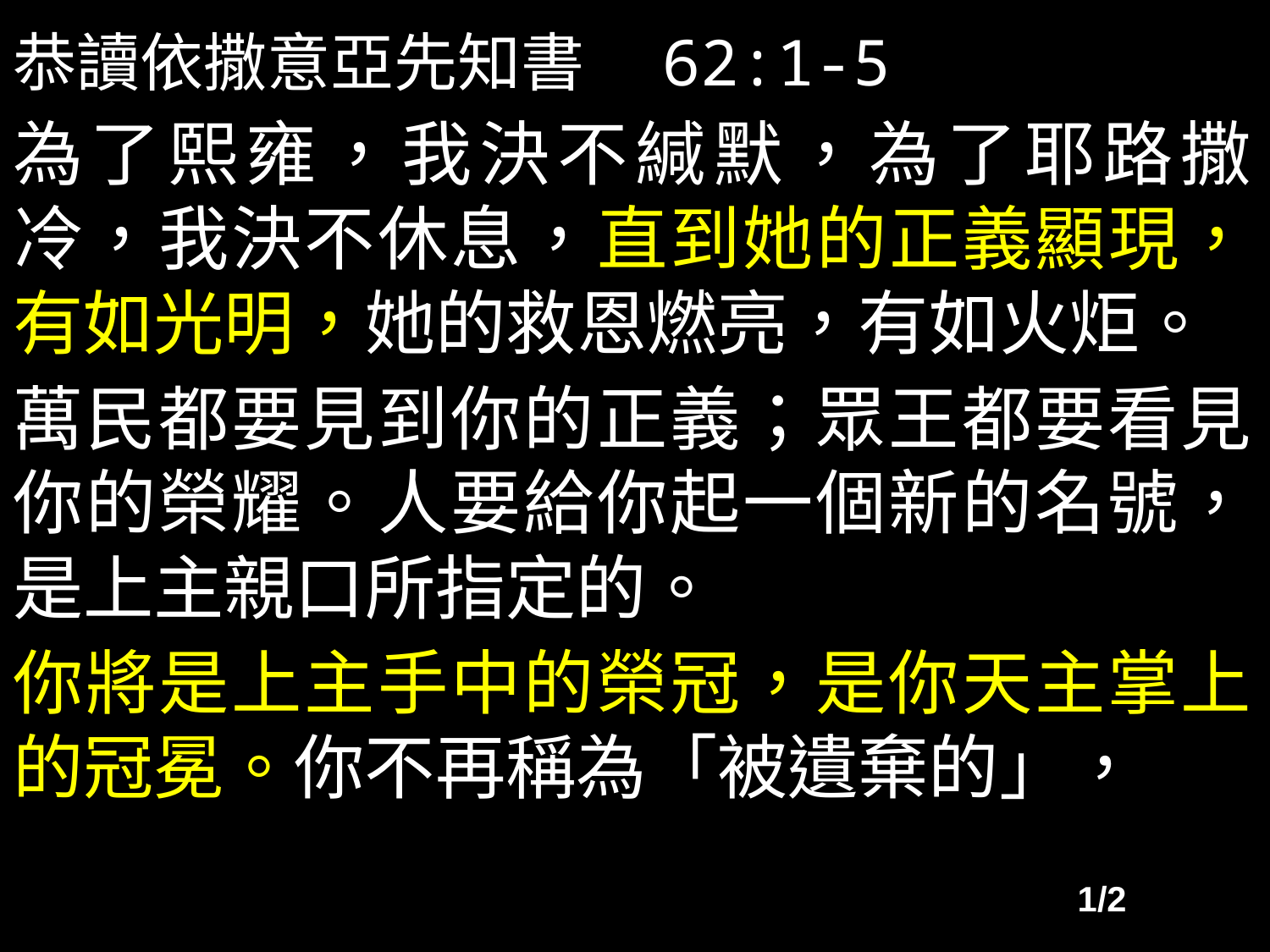

恭讀依撒意亞先知書　62:1-5
為了熙雍，我決不緘默，為了耶路撒冷，我決不休息，直到她的正義顯現，有如光明，她的救恩燃亮，有如火炬。
萬民都要見到你的正義；眾王都要看見你的榮耀。人要給你起一個新的名號，是上主親口所指定的。
你將是上主手中的榮冠，是你天主掌上的冠冕。你不再稱為「被遺棄的」，
1/2